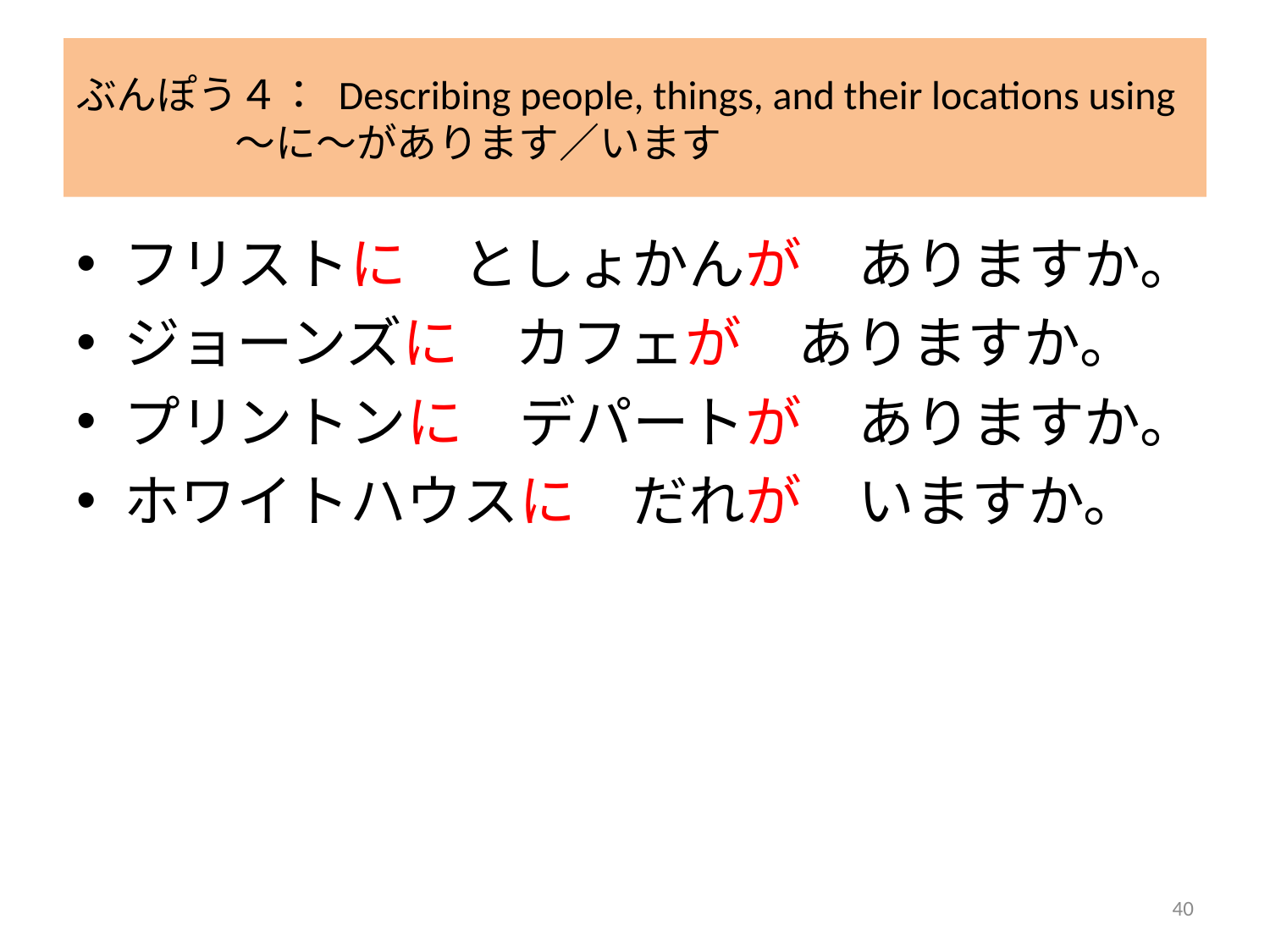

# ぶんぽう４： Describing people, things, and their locations using ～に～があります／います
フリストに　としょかんが　ありますか。
ジョーンズに　カフェが　ありますか。
プリントンに　デパートが　ありますか。
ホワイトハウスに　だれが　いますか。

40